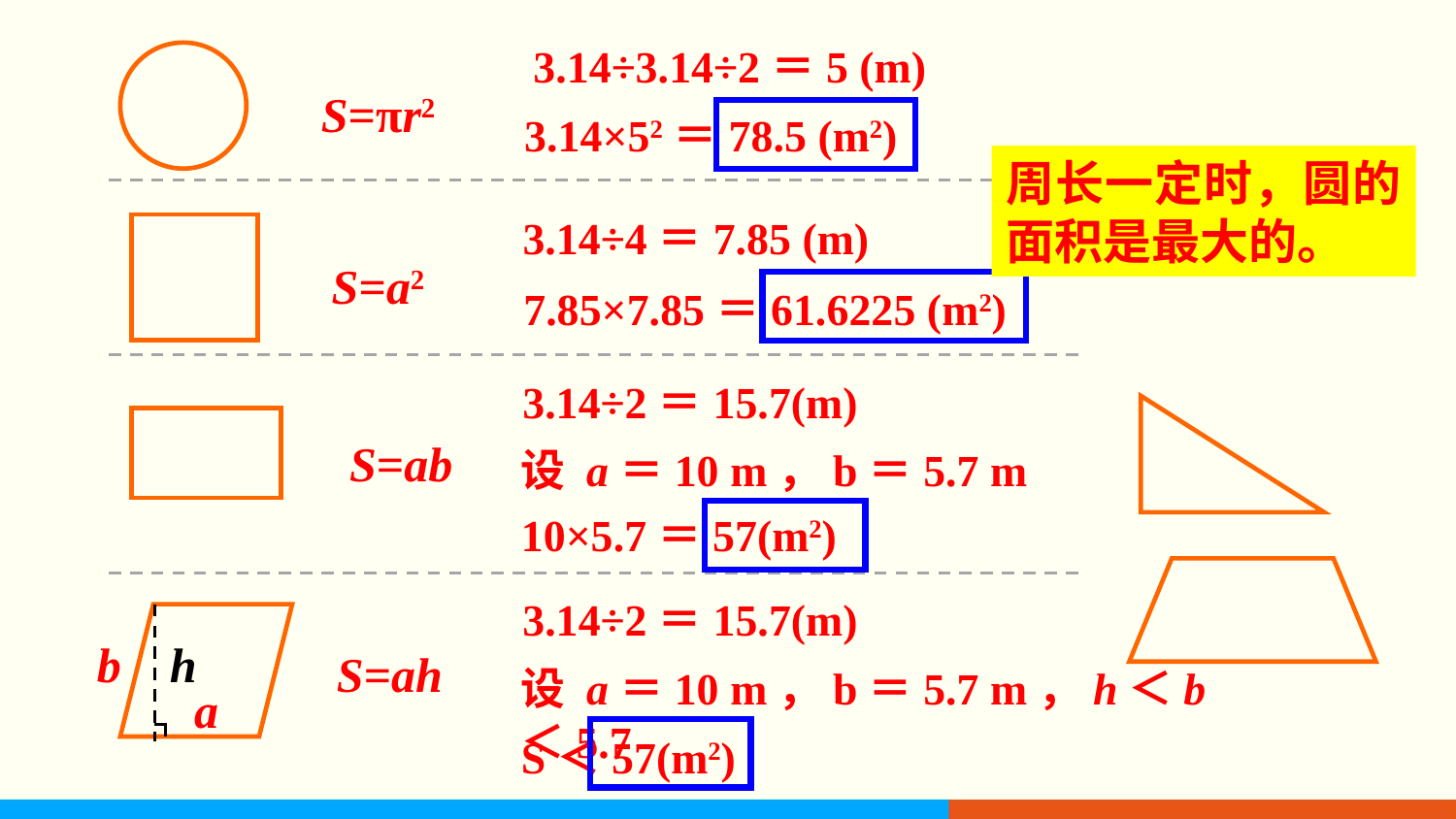

3.14÷3.14÷2＝5 (m)

S=πr2
3.14×52＝78.5 (m2)

周长一定时，圆的面积是最大的。
3.14÷4＝7.85 (m)

S=a2

7.85×7.85＝61.6225 (m2)
3.14÷2＝15.7(m)

S=ab
设 a＝10 m，b＝5.7 m
10×5.7＝57(m2)

3.14÷2＝15.7(m)

b
h
S=ah
a

设 a＝10 m，b＝5.7 m，h＜b＜5.7

S＜57(m2)